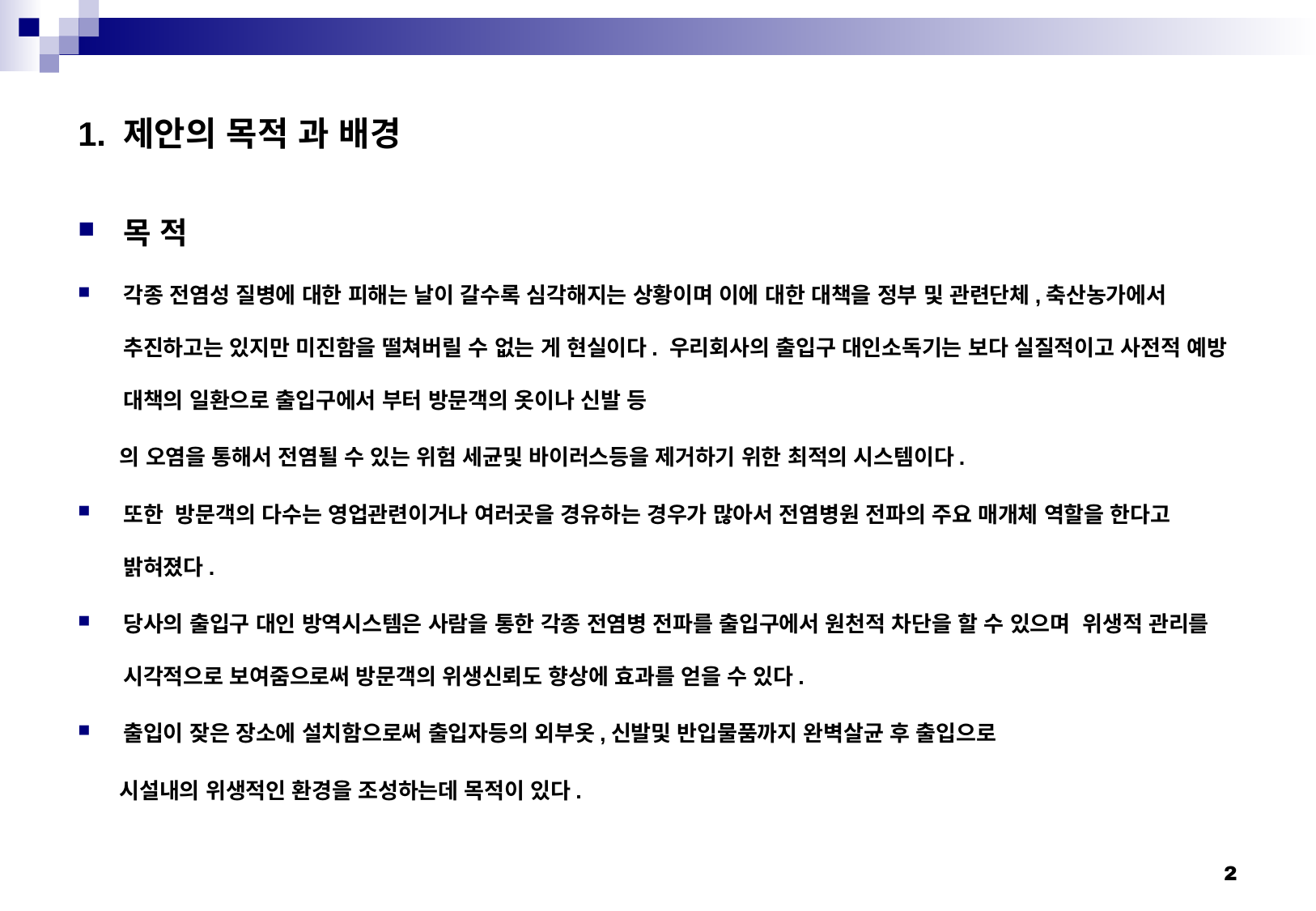

# 1. 제안의 목적 과 배경
목 적
각종 전염성 질병에 대한 피해는 날이 갈수록 심각해지는 상황이며 이에 대한 대책을 정부 및 관련단체,축산농가에서 추진하고는 있지만 미진함을 떨쳐버릴 수 없는 게 현실이다. 우리회사의 출입구 대인소독기는 보다 실질적이고 사전적 예방 대책의 일환으로 출입구에서 부터 방문객의 옷이나 신발 등
      의 오염을 통해서 전염될 수 있는 위험 세균및 바이러스등을 제거하기 위한 최적의 시스템이다.
또한  방문객의 다수는 영업관련이거나 여러곳을 경유하는 경우가 많아서 전염병원 전파의 주요 매개체 역할을 한다고 밝혀졌다.
당사의 출입구 대인 방역시스템은 사람을 통한 각종 전염병 전파를 출입구에서 원천적 차단을 할 수 있으며  위생적 관리를 시각적으로 보여줌으로써 방문객의 위생신뢰도 향상에 효과를 얻을 수 있다.
출입이 잦은 장소에 설치함으로써 출입자등의 외부옷,신발및 반입물품까지 완벽살균 후 출입으로
      시설내의 위생적인 환경을 조성하는데 목적이 있다.

2